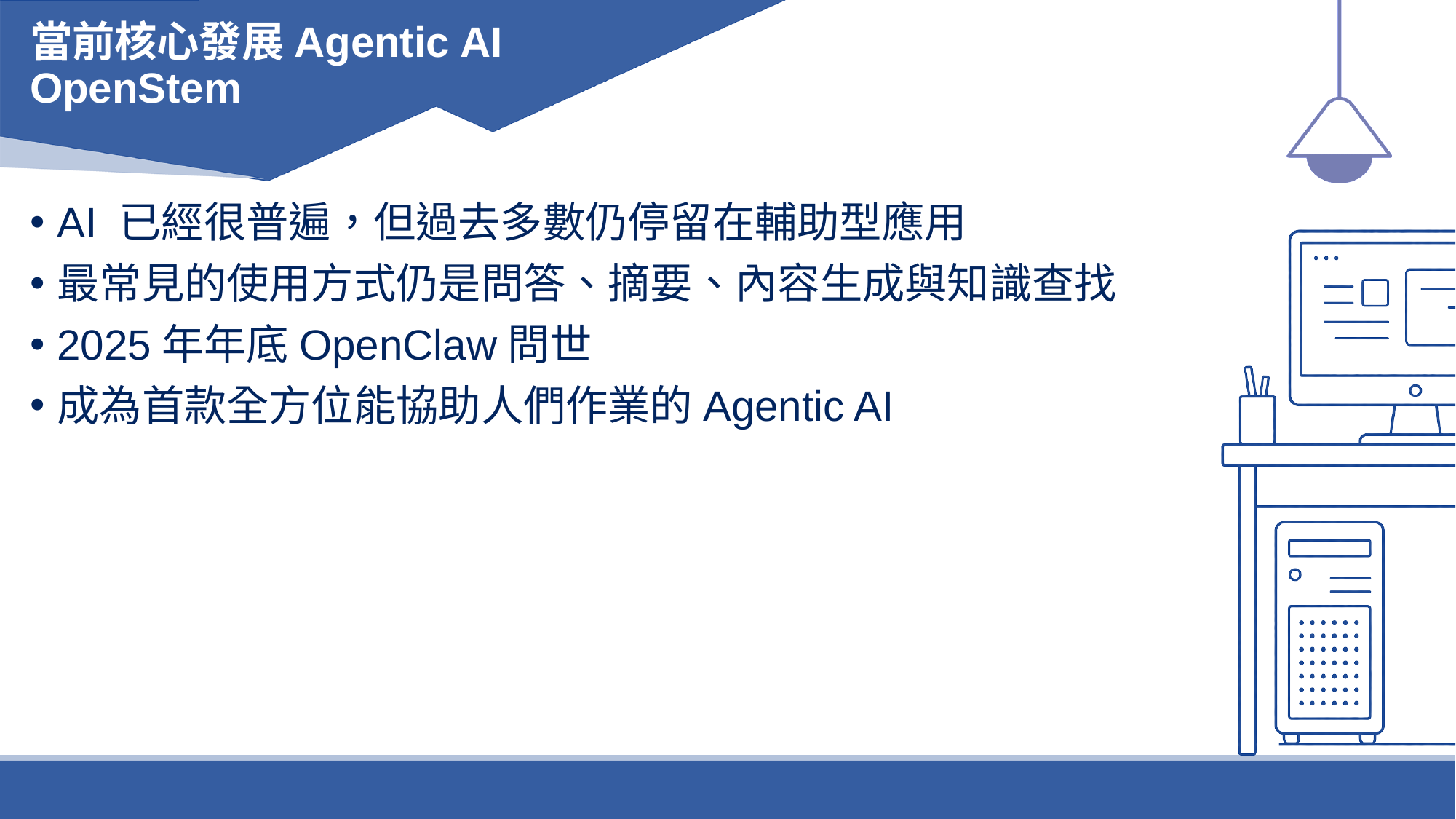

# 當前核心發展Agentic AI OpenStem
AI 已經很普遍，但過去多數仍停留在輔助型應用
最常見的使用方式仍是問答、摘要、內容生成與知識查找
2025年年底OpenClaw問世
成為首款全方位能協助人們作業的Agentic AI